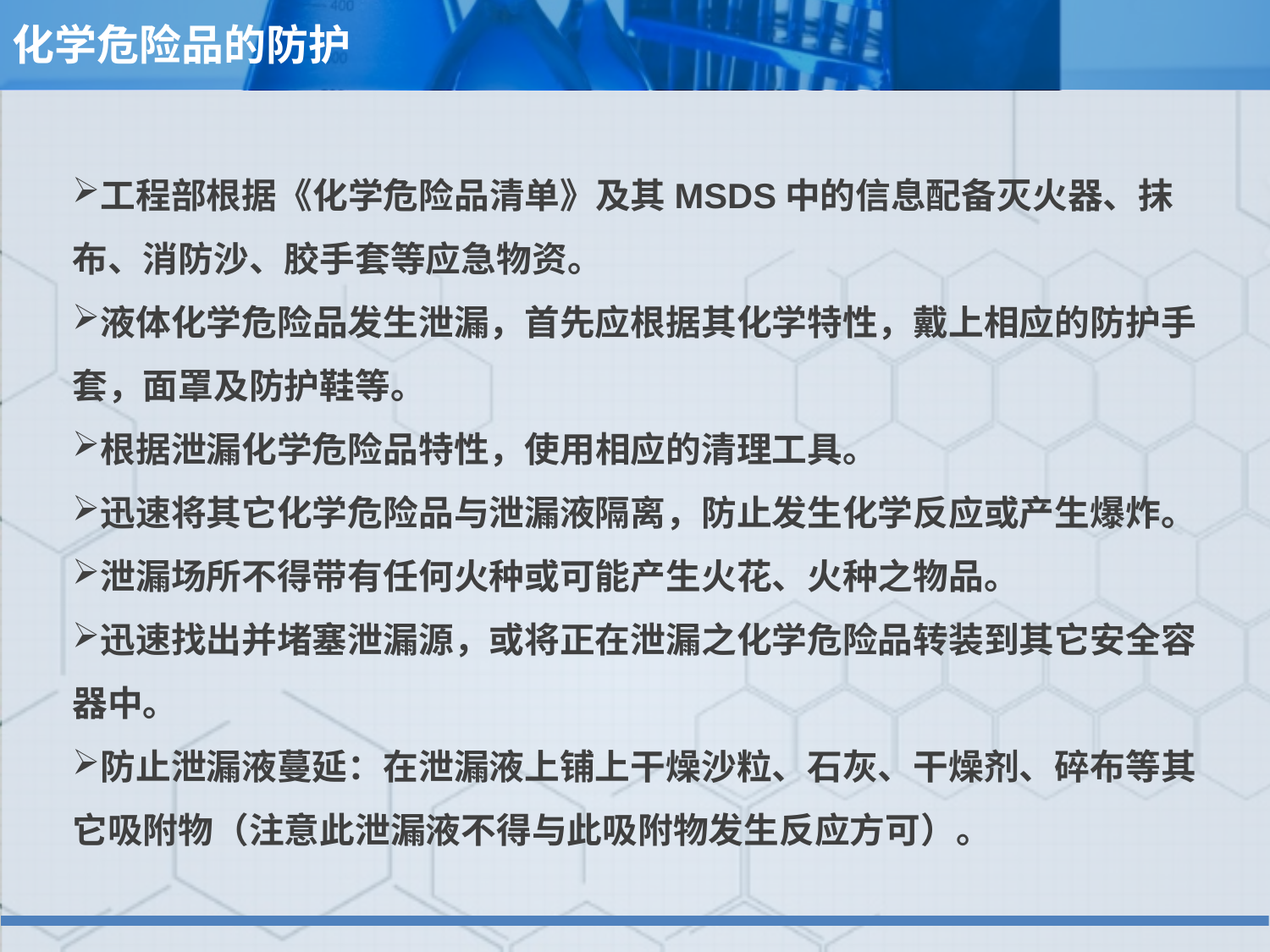

化学危险品的防护
工程部根据《化学危险品清单》及其MSDS中的信息配备灭火器、抹布、消防沙、胶手套等应急物资。
液体化学危险品发生泄漏，首先应根据其化学特性，戴上相应的防护手套，面罩及防护鞋等。
根据泄漏化学危险品特性，使用相应的清理工具。
迅速将其它化学危险品与泄漏液隔离，防止发生化学反应或产生爆炸。
泄漏场所不得带有任何火种或可能产生火花、火种之物品。
迅速找出并堵塞泄漏源，或将正在泄漏之化学危险品转装到其它安全容器中。
防止泄漏液蔓延：在泄漏液上铺上干燥沙粒、石灰、干燥剂、碎布等其它吸附物（注意此泄漏液不得与此吸附物发生反应方可）。